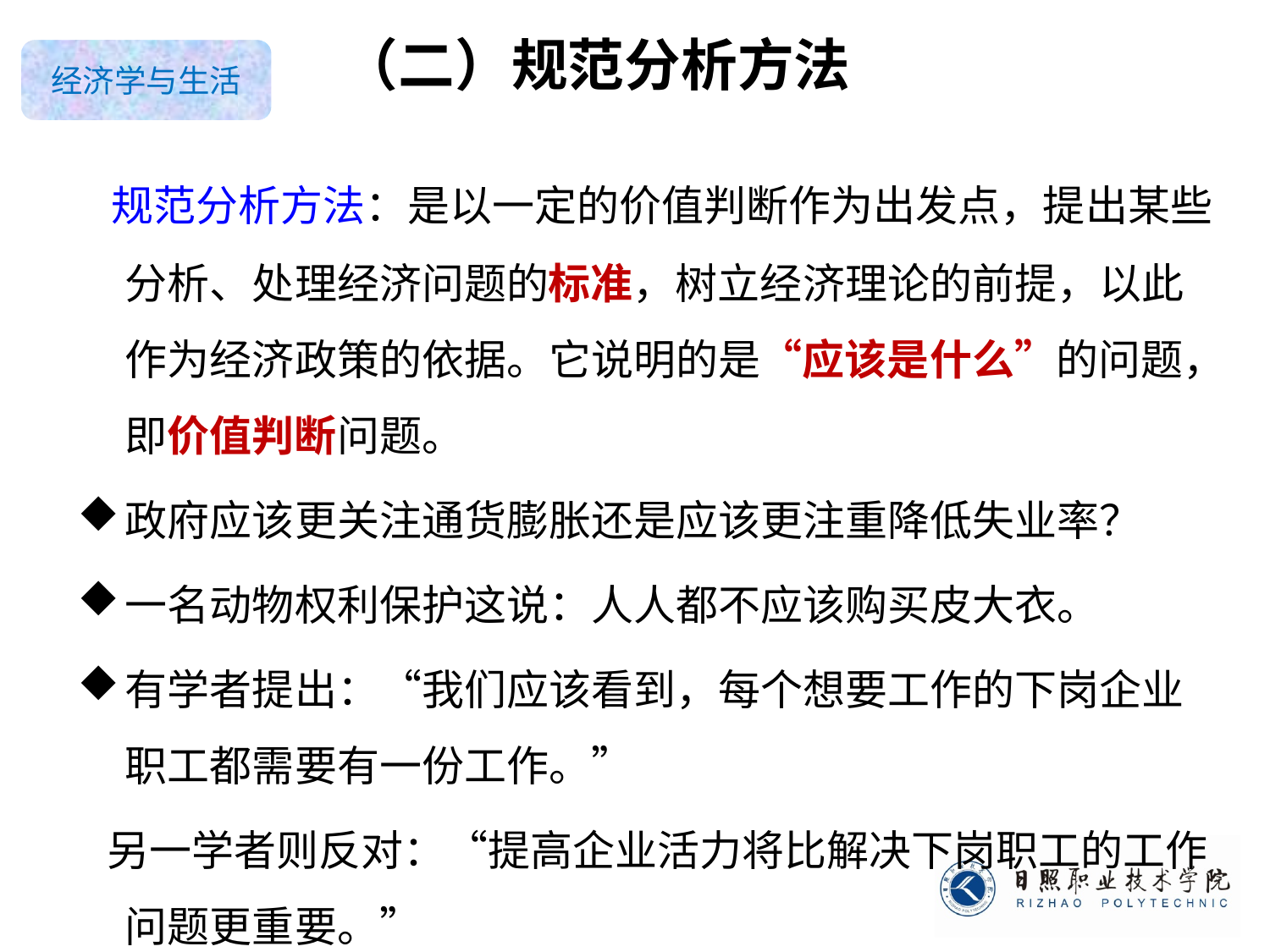

# （二）规范分析方法
  规范分析方法：是以一定的价值判断作为出发点，提出某些分析、处理经济问题的标准，树立经济理论的前提，以此作为经济政策的依据。它说明的是“应该是什么”的问题，即价值判断问题。
政府应该更关注通货膨胀还是应该更注重降低失业率？
一名动物权利保护这说：人人都不应该购买皮大衣。
有学者提出：“我们应该看到，每个想要工作的下岗企业职工都需要有一份工作。”
  另一学者则反对：“提高企业活力将比解决下岗职工的工作问题更重要。”